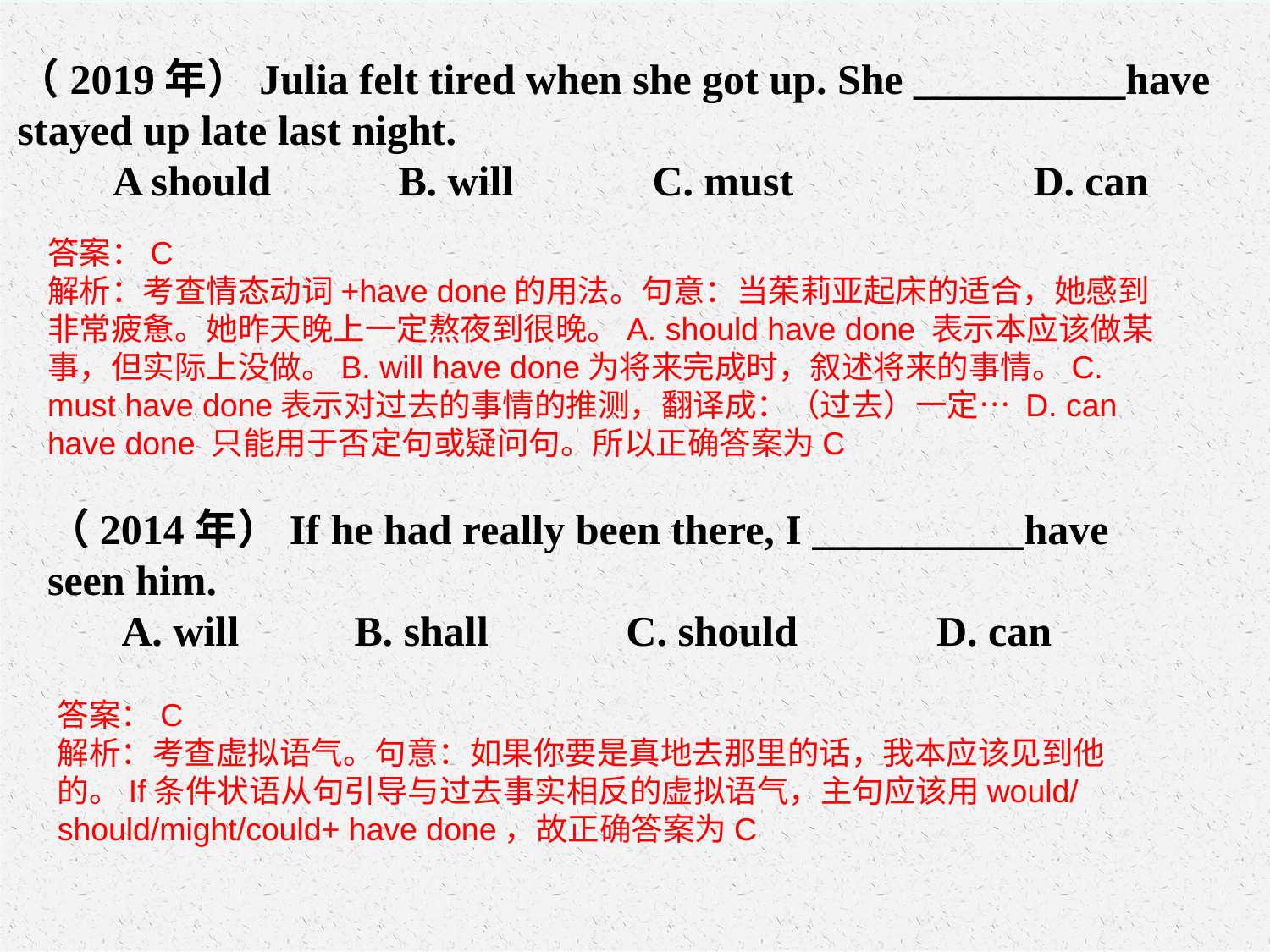

（2019年）Julia felt tired when she got up. She __________have stayed up late last night.
         A should            B. will    	C. must    		D. can
答案：C
解析：考查情态动词+have done的用法。句意：当茱莉亚起床的适合，她感到非常疲惫。她昨天晚上一定熬夜到很晚。A. should have done 表示本应该做某事，但实际上没做。B. will have done为将来完成时，叙述将来的事情。C. must have done表示对过去的事情的推测，翻译成：（过去）一定… D. can have done 只能用于否定句或疑问句。所以正确答案为C
（2014年）If he had really been there, I __________have seen him.
       A. will	     B. shall             C. should		D. can
答案：C
解析：考查虚拟语气。句意：如果你要是真地去那里的话，我本应该见到他的。If条件状语从句引导与过去事实相反的虚拟语气，主句应该用would/should/might/could+ have done，故正确答案为C